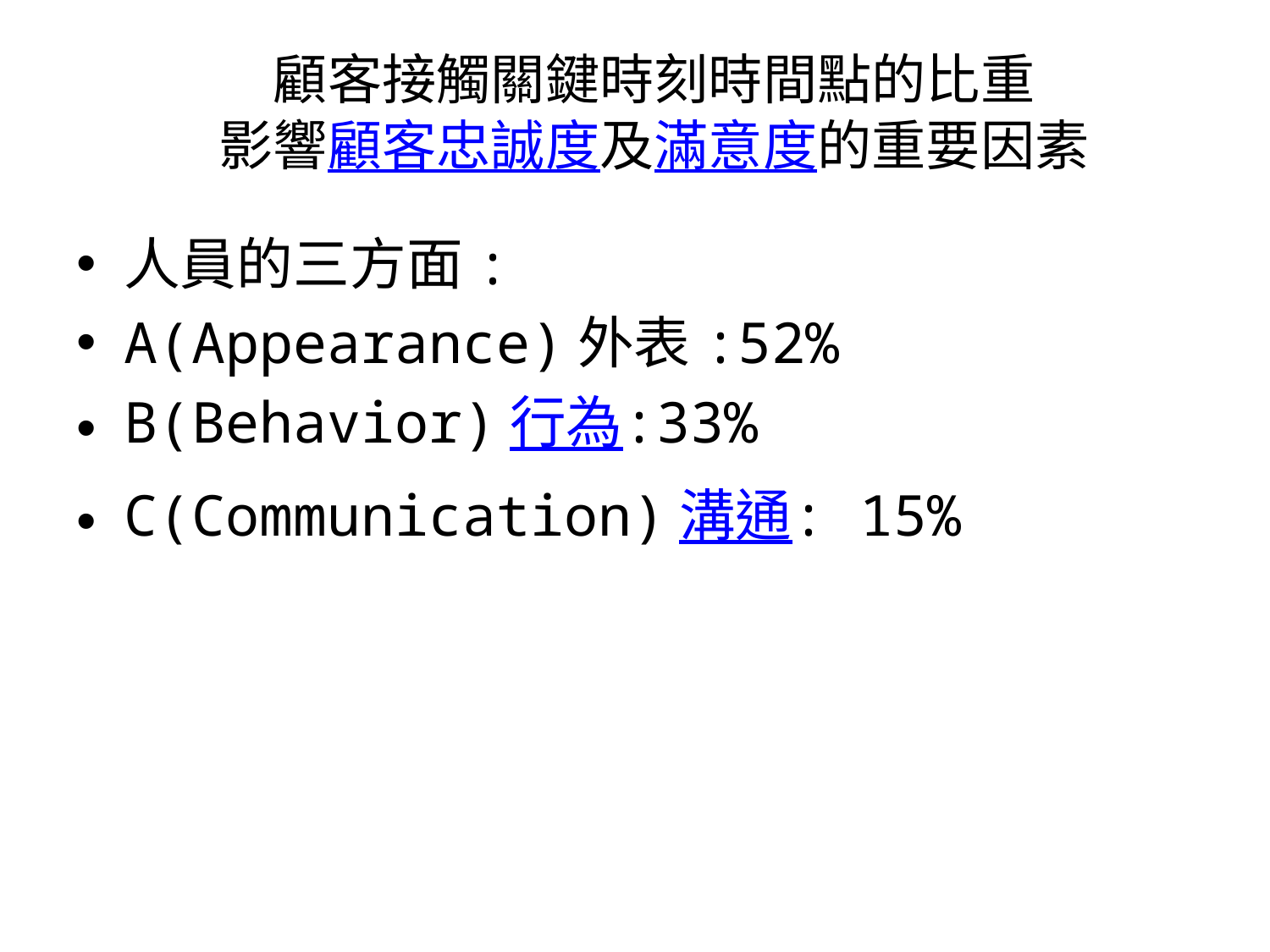

# 顧客接觸關鍵時刻時間點的比重 影響顧客忠誠度及滿意度的重要因素
人員的三方面:
A(Appearance)外表:52%
B(Behavior)行為:33%
C(Communication)溝通: 15%